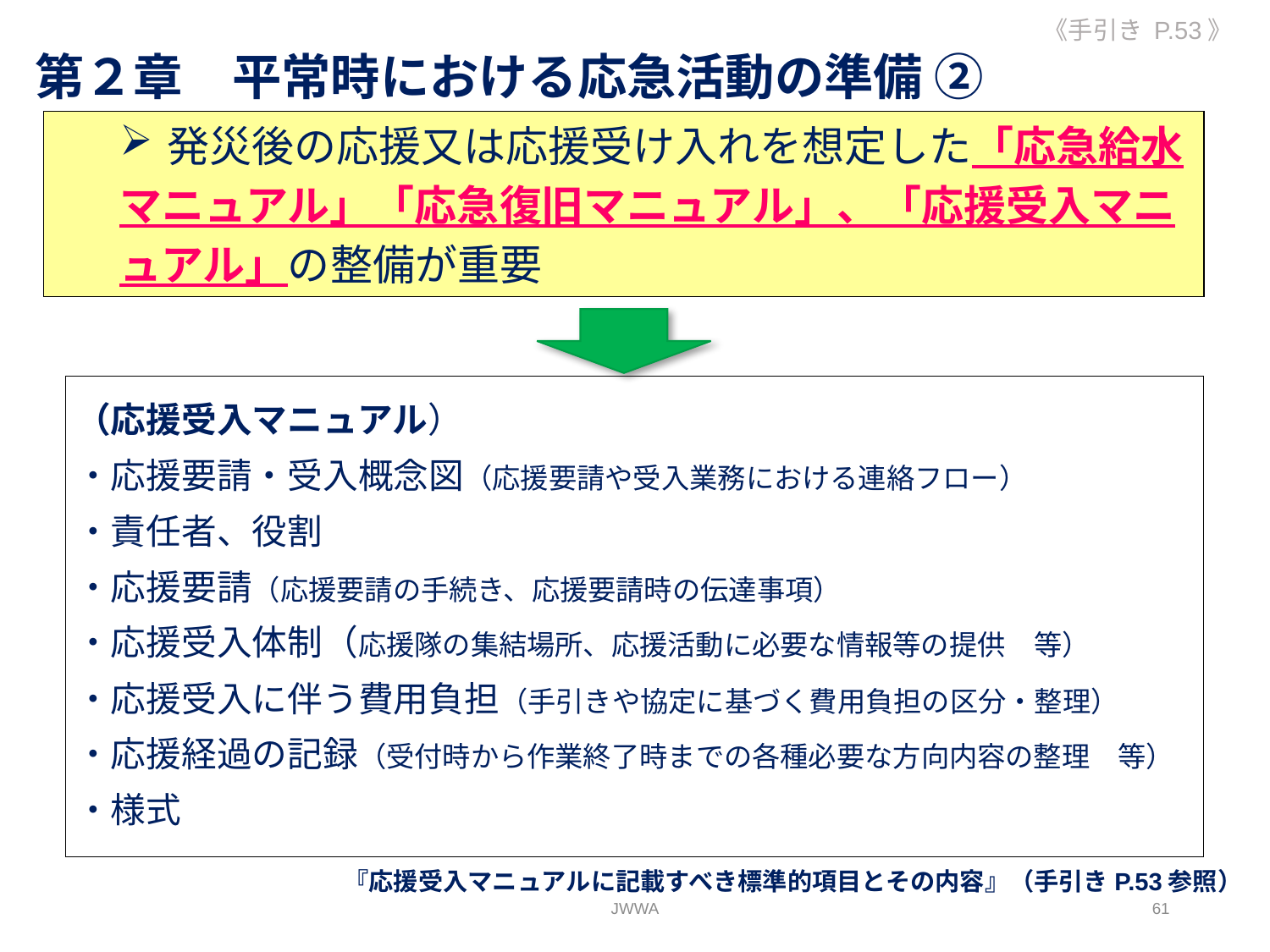

《手引き P.53》
第２章　平常時における応急活動の準備 ②
発災後の応援又は応援受け入れを想定した「応急給水
マニュアル」「応急復旧マニュアル」、「応援受入マニ
ュアル」の整備が重要

（応援受入マニュアル）
・応援要請・受入概念図（応援要請や受入業務における連絡フロー）
・責任者、役割
・応援要請（応援要請の手続き、応援要請時の伝達事項）
・応援受入体制（応援隊の集結場所、応援活動に必要な情報等の提供　等）
・応援受入に伴う費用負担（手引きや協定に基づく費用負担の区分・整理）
・応援経過の記録（受付時から作業終了時までの各種必要な方向内容の整理　等）
・様式
『応援受入マニュアルに記載すべき標準的項目とその内容』（手引きP.53参照）
JWWA
61